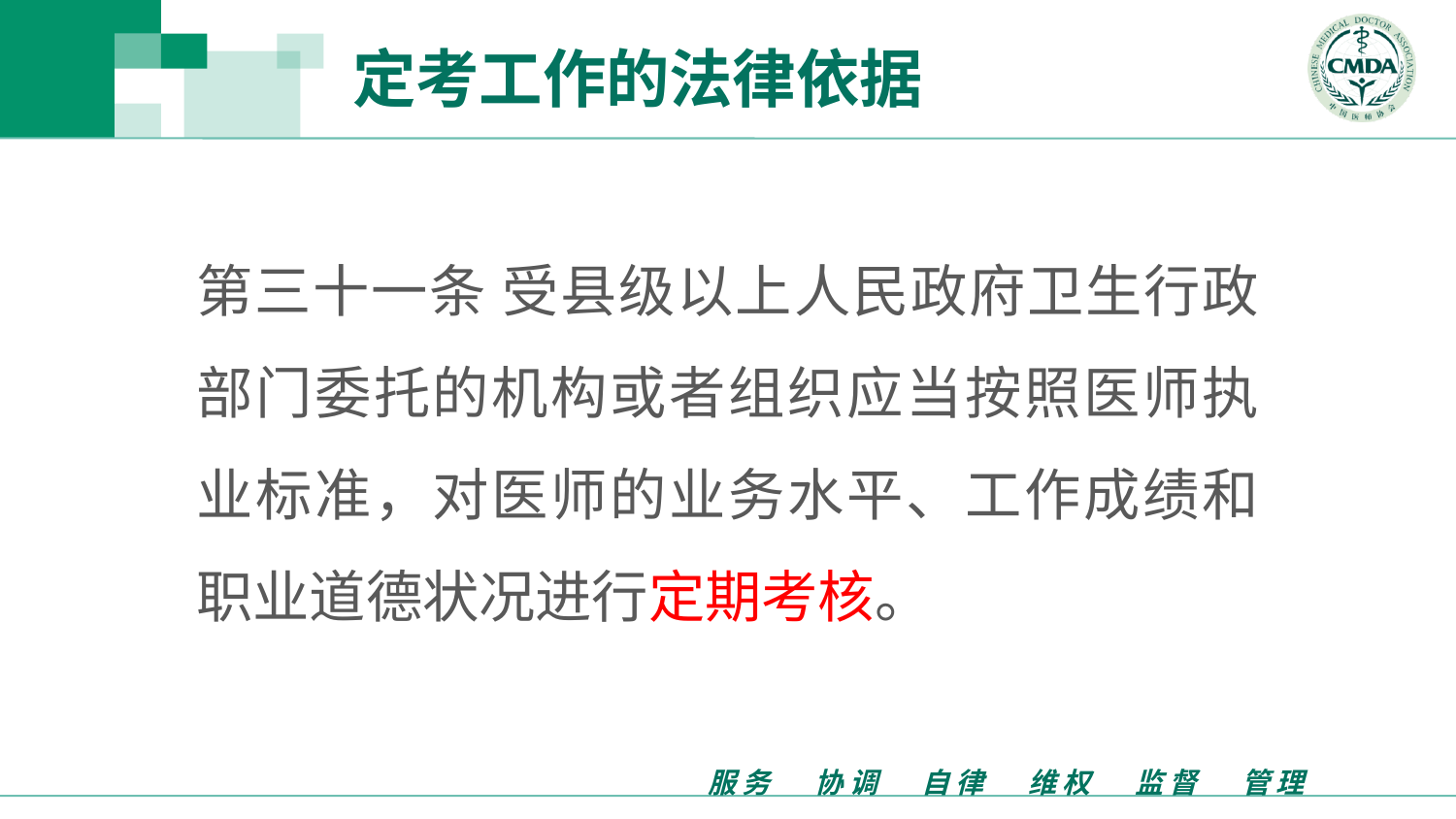

# 定考工作的法律依据
第三十一条 受县级以上人民政府卫生行政部门委托的机构或者组织应当按照医师执业标准，对医师的业务水平、工作成绩和职业道德状况进行定期考核。